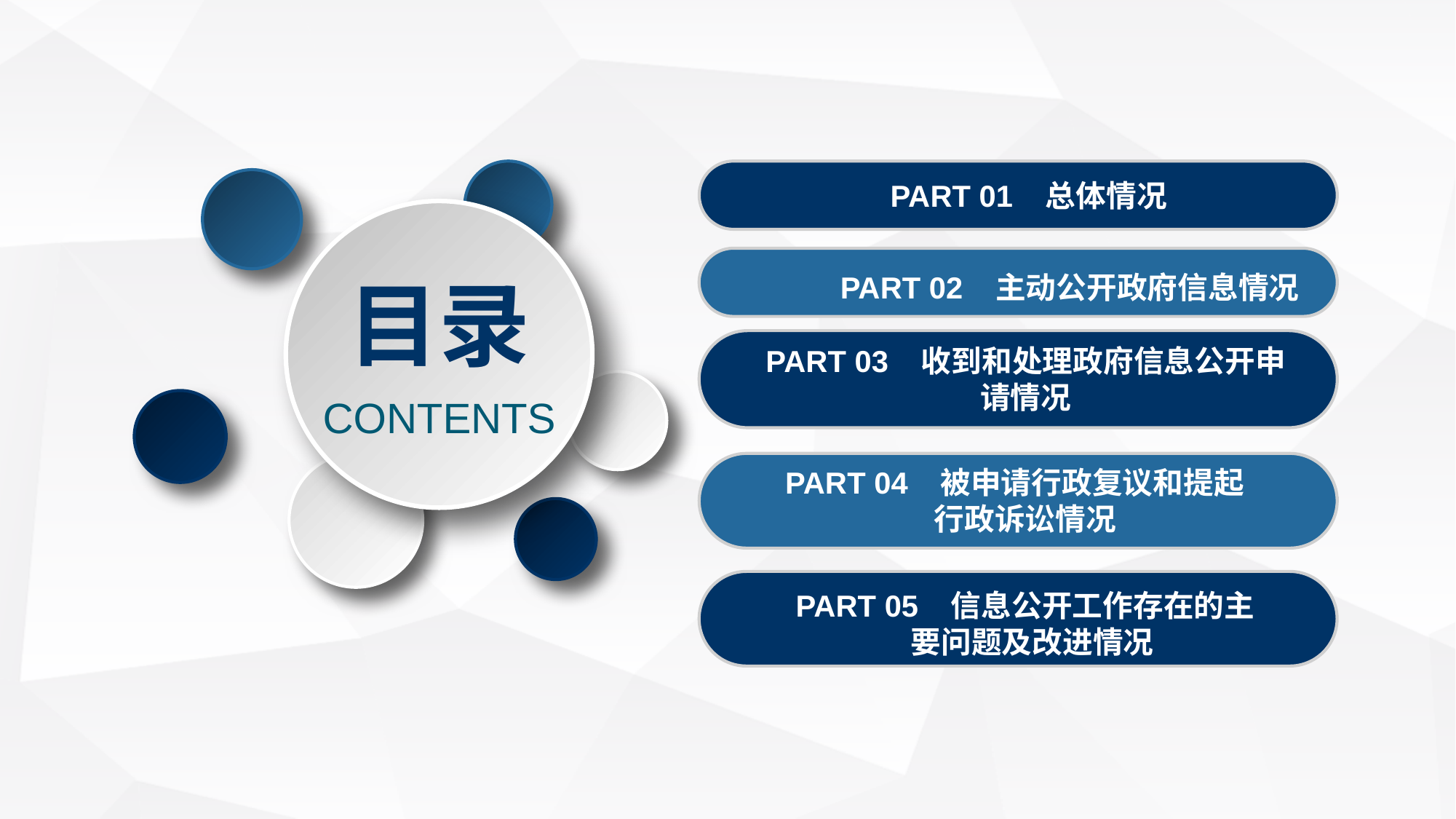

PART 01   总体情况

PART 02   主动公开政府信息情况
目录

PART 03   收到和处理政府信息公开申请情况

CONTENTS

PART 04   被申请行政复议和提起    行政诉讼情况

PART 05   信息公开工作存在的主   要问题及改进情况